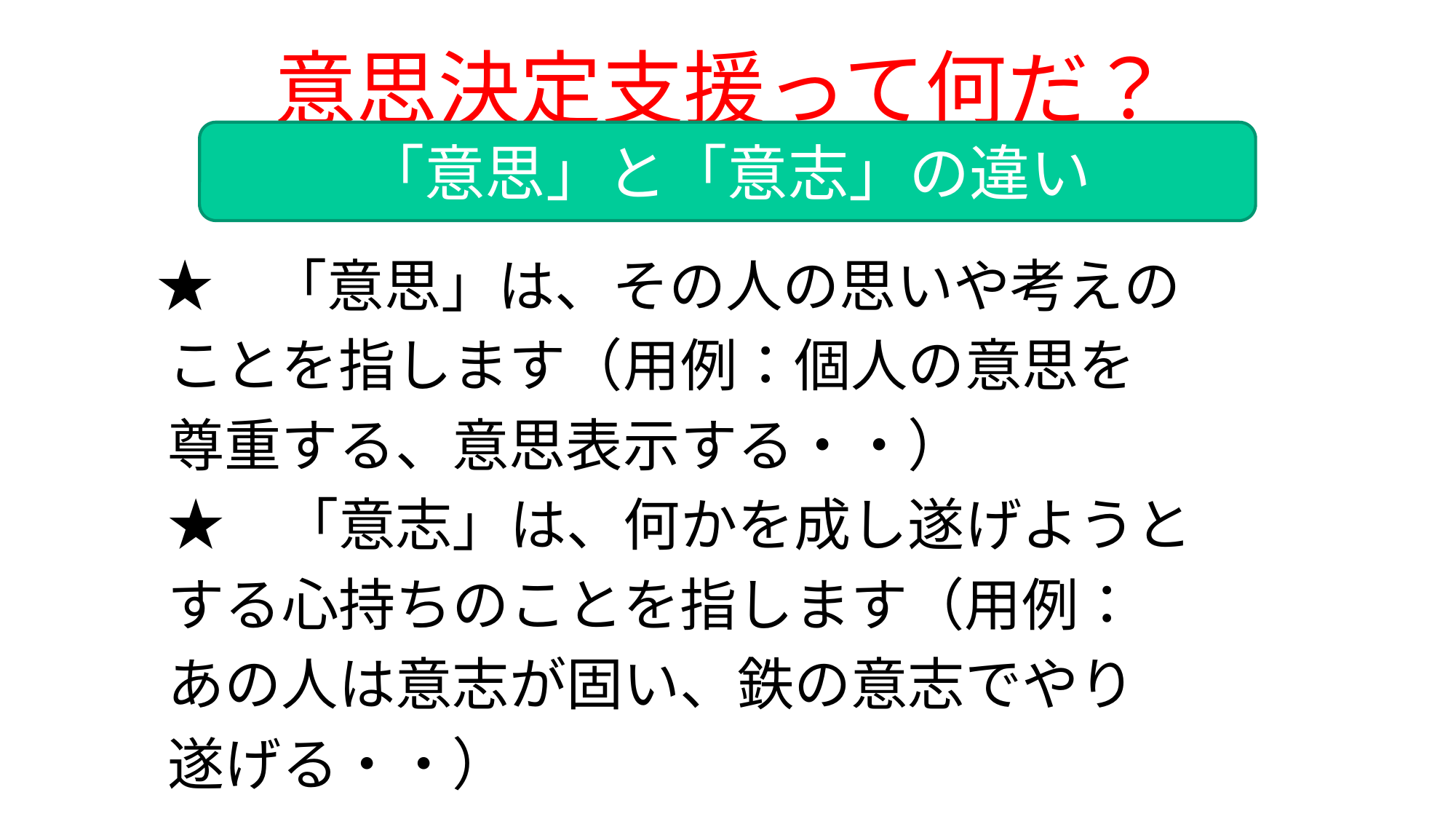

# 意思決定支援って何だ？
「意思」と「意志」の違い
　★　「意思」は、その人の思いや考えの
　ことを指します（用例：個人の意思を
　尊重する、意思表示する・・）
　★　「意志」は、何かを成し遂げようと
　する心持ちのことを指します（用例：
　あの人は意志が固い、鉄の意志でやり
　遂げる・・）